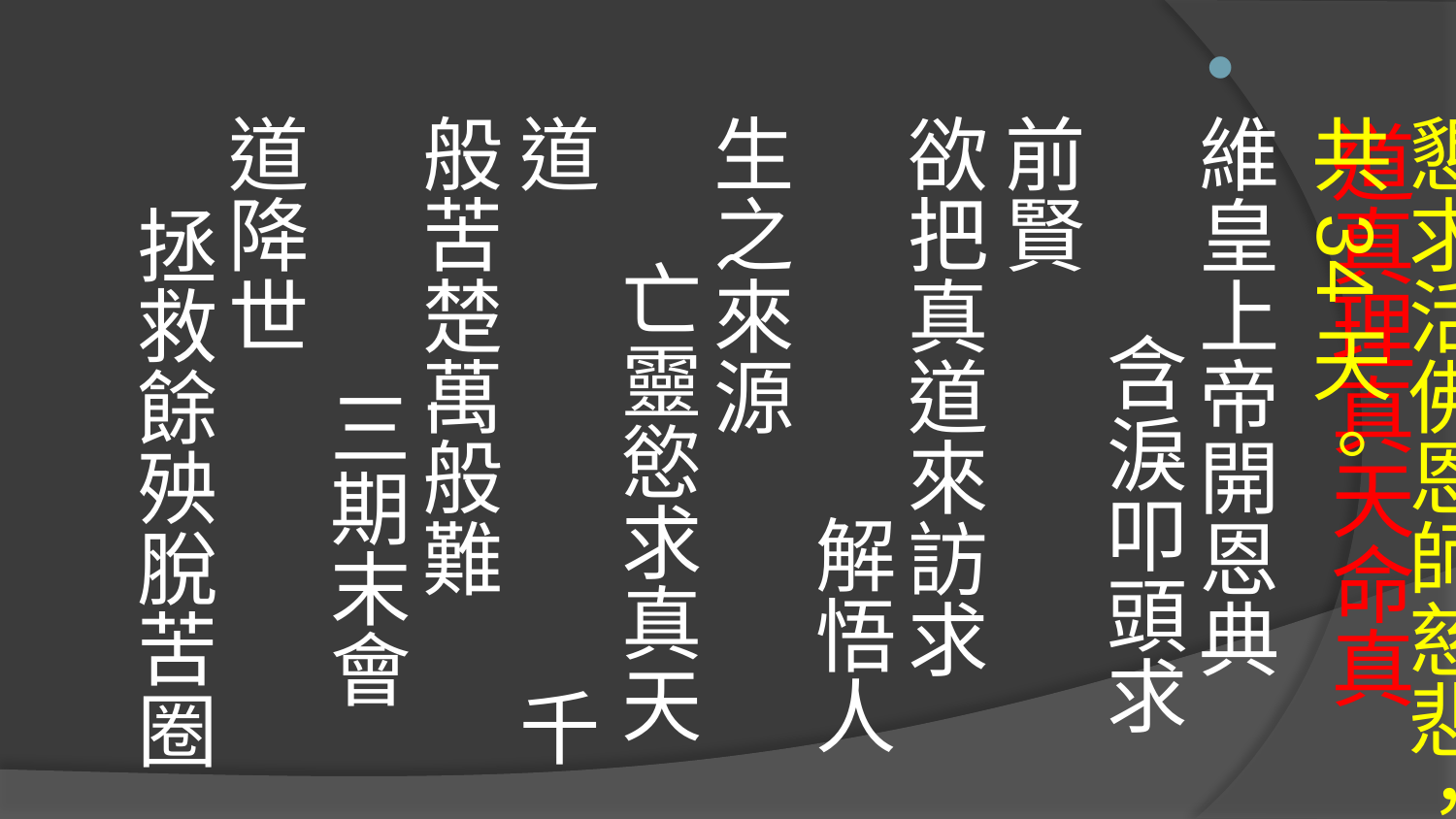

韓信跪於南屏山，懇求活佛恩師慈悲，共34天。
維皇上帝開恩典                  含淚叩頭求前賢                            欲把真道來訪求                            解悟人生之來源                           亡靈慾求真天道                           千般苦楚萬般難                         三期末會道降世                            拯救餘殃脫苦圈

# 道真理真天命真